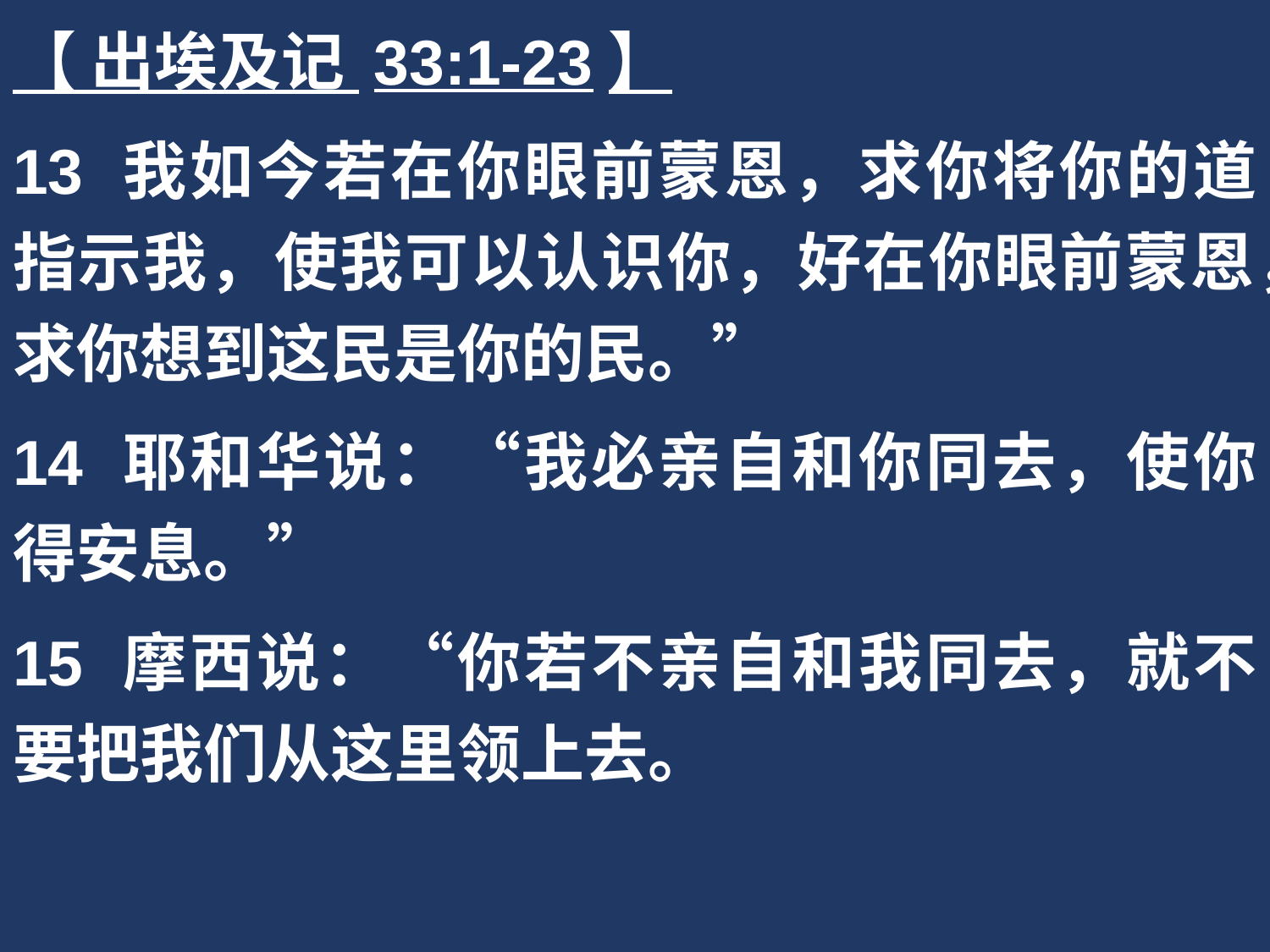

【 出埃及记 33:1-23】
13 我如今若在你眼前蒙恩，求你将你的道指示我，使我可以认识你，好在你眼前蒙恩，求你想到这民是你的民。”
14 耶和华说：“我必亲自和你同去，使你得安息。”
15 摩西说：“你若不亲自和我同去，就不要把我们从这里领上去。